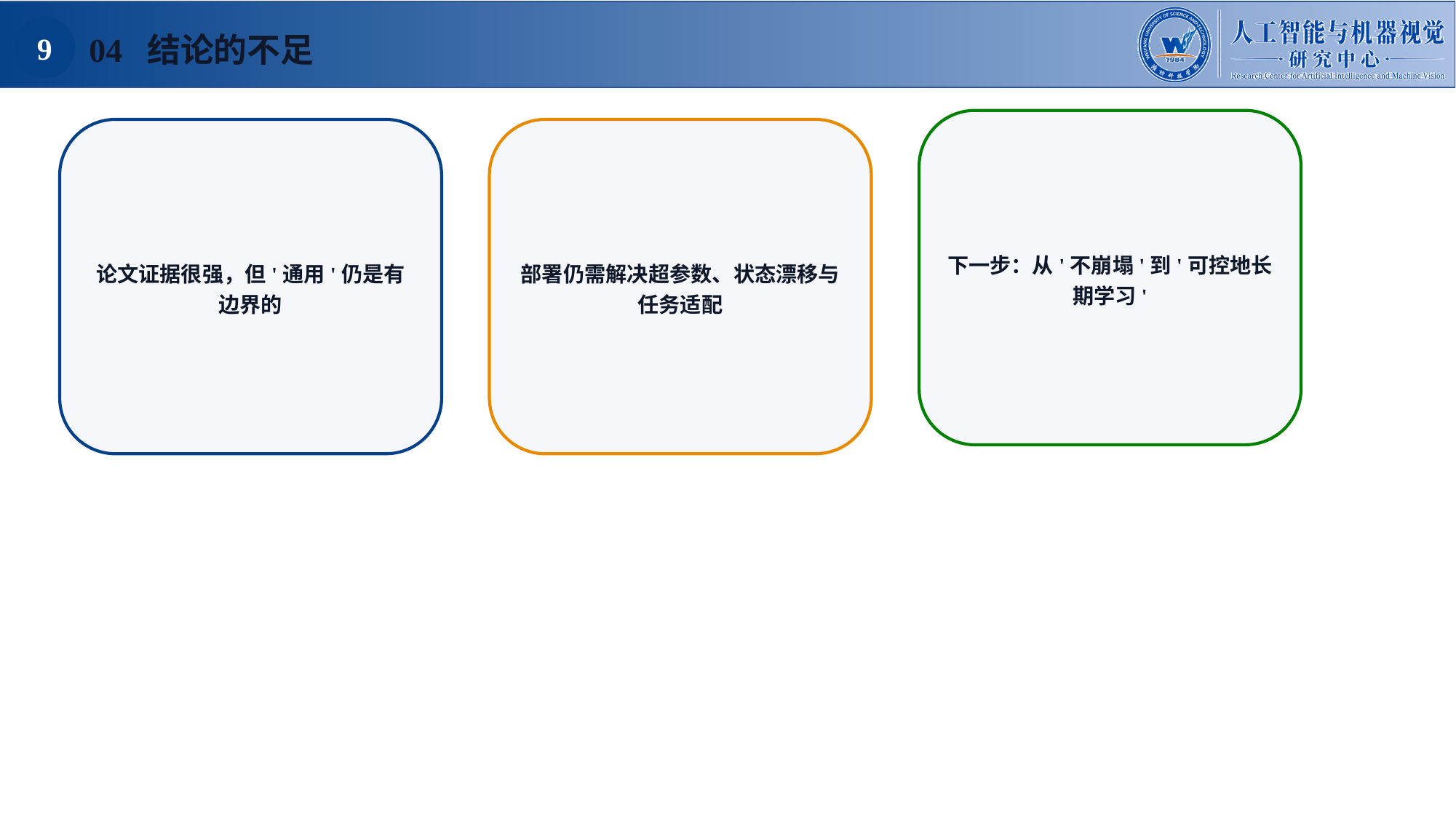

9
04  结论的不足
下一步：从'不崩塌'到'可控地长期学习'
论文证据很强，但'通用'仍是有边界的
部署仍需解决超参数、状态漂移与任务适配